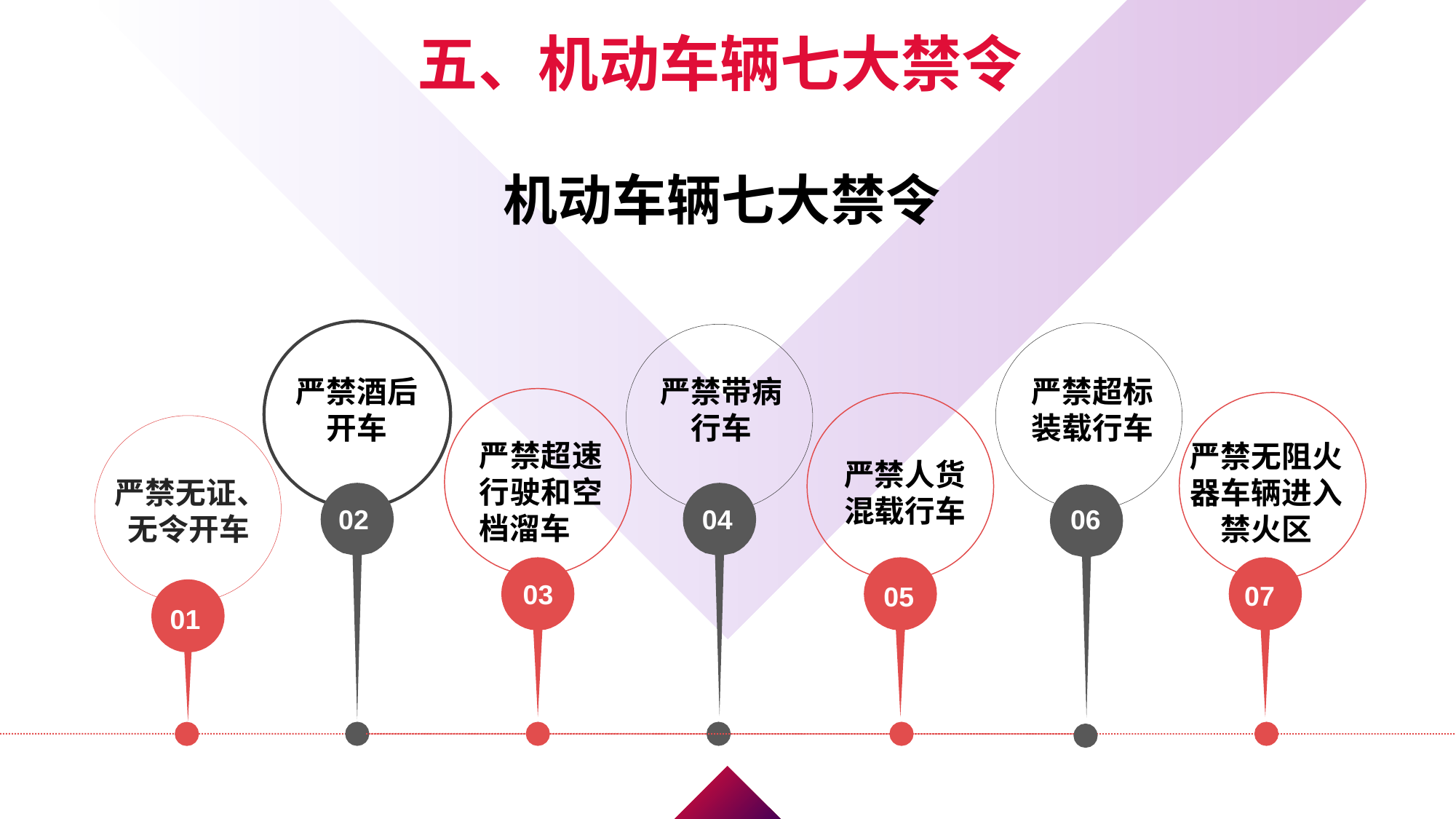

五、机动车辆七大禁令
机动车辆七大禁令

严禁带病
行车
严禁超标装载行车
严禁酒后开车

严禁超速行驶和空档溜车
严禁无阻火器车辆进入禁火区
严禁人货
混载行车
严禁无证、无令开车

02
04
06

03
07
05

01